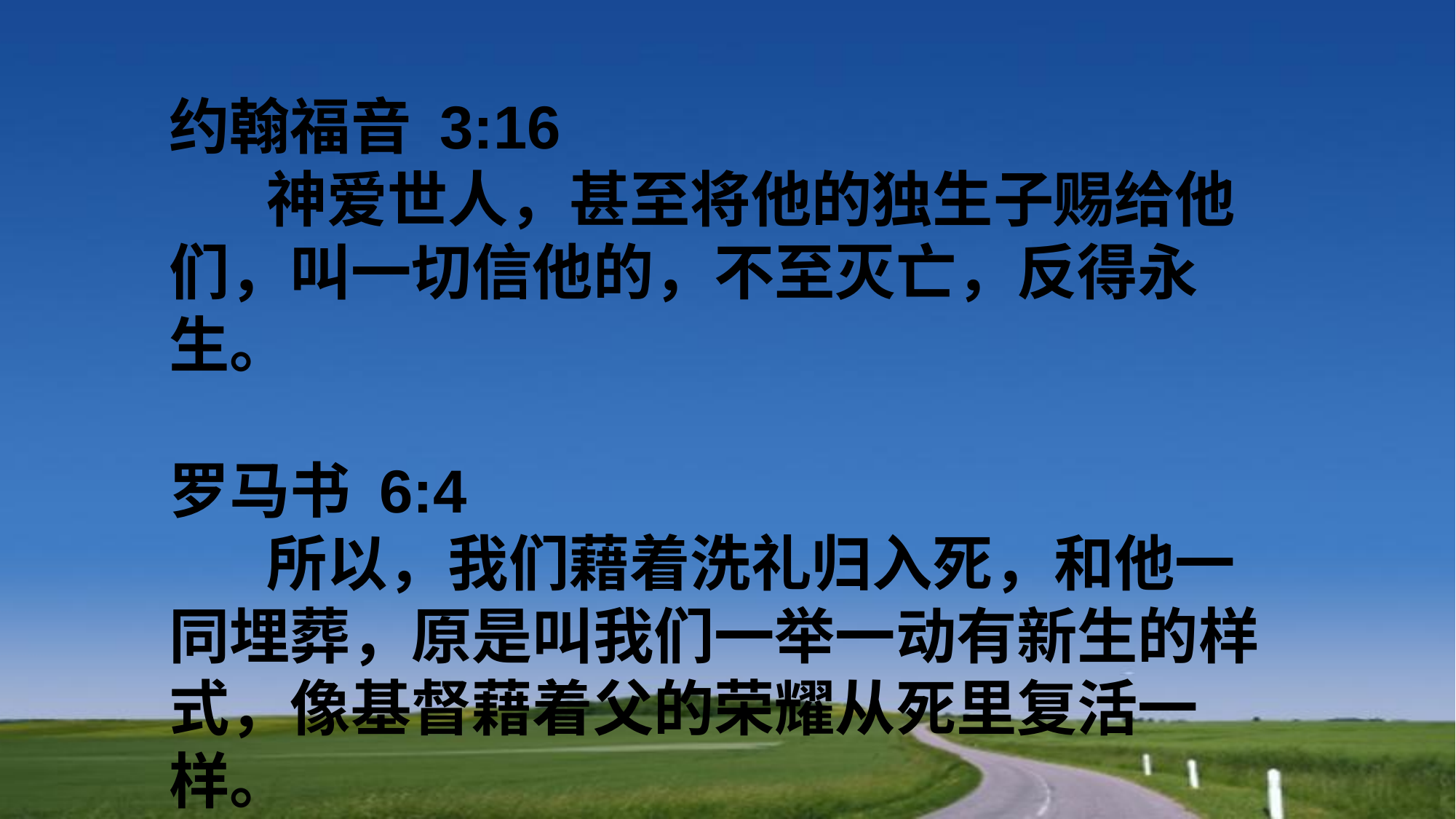

约翰福音 3:16
      神爱世人，甚至将他的独生子赐给他们，叫一切信他的，不至灭亡，反得永生。

罗马书 6:4
      所以，我们藉着洗礼归入死，和他一同埋葬，原是叫我们一举一动有新生的样式，像基督藉着父的荣耀从死里复活一样。